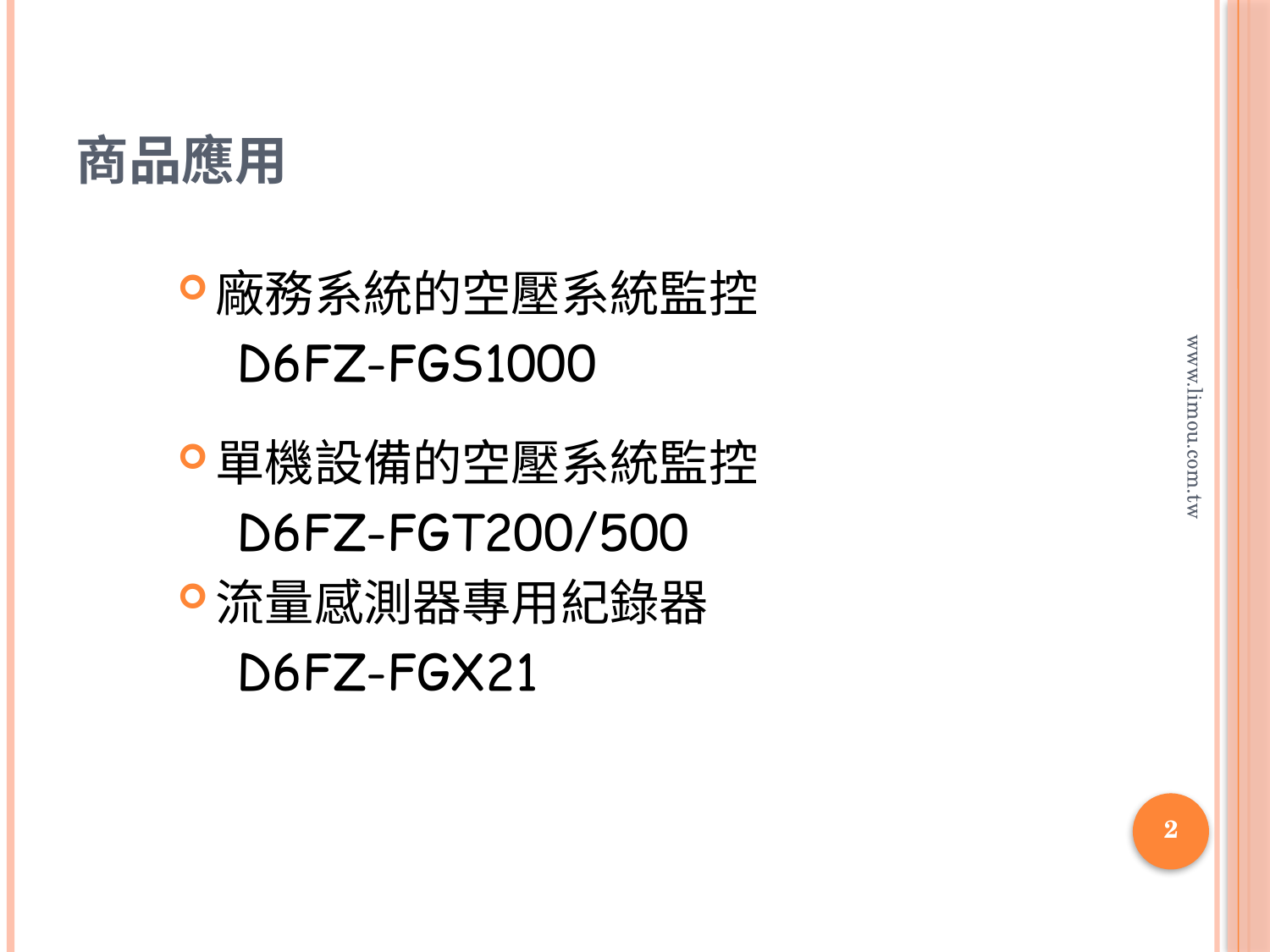

# 商品應用
廠務系統的空壓系統監控
    D6FZ-FGS1000
單機設備的空壓系統監控
    D6FZ-FGT200/500
流量感測器專用紀錄器
    D6FZ-FGX21

www.limou.com.tw
2